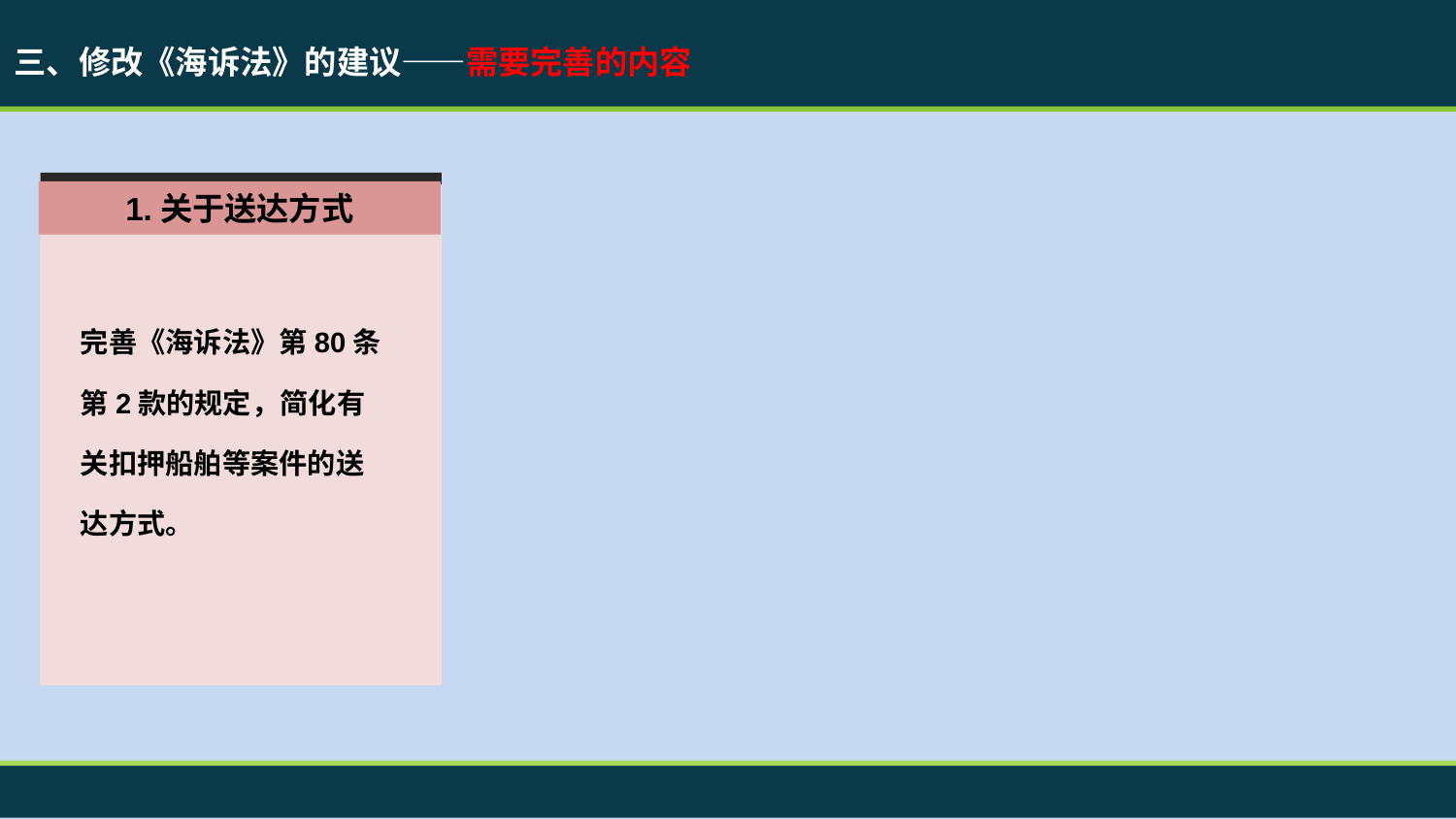

三、修改《海诉法》的建议——需要完善的内容

1.关于送达方式
完善《海诉法》第80条第2款的规定，简化有关扣押船舶等案件的送达方式。